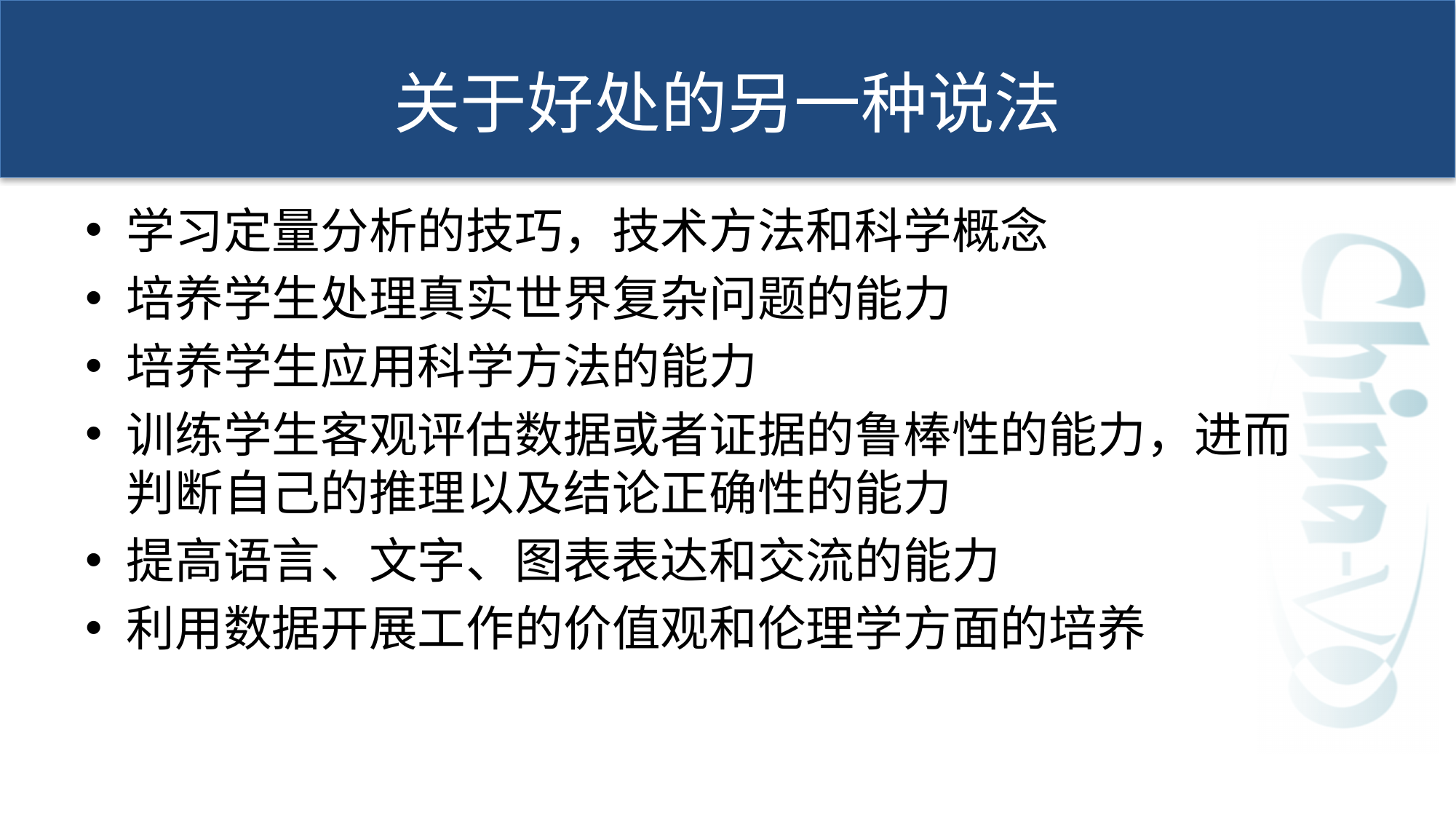

# 关于好处的另一种说法
学习定量分析的技巧，技术方法和科学概念
培养学生处理真实世界复杂问题的能力
培养学生应用科学方法的能力
训练学生客观评估数据或者证据的鲁棒性的能力，进而判断自己的推理以及结论正确性的能力
提高语言、文字、图表表达和交流的能力
利用数据开展工作的价值观和伦理学方面的培养